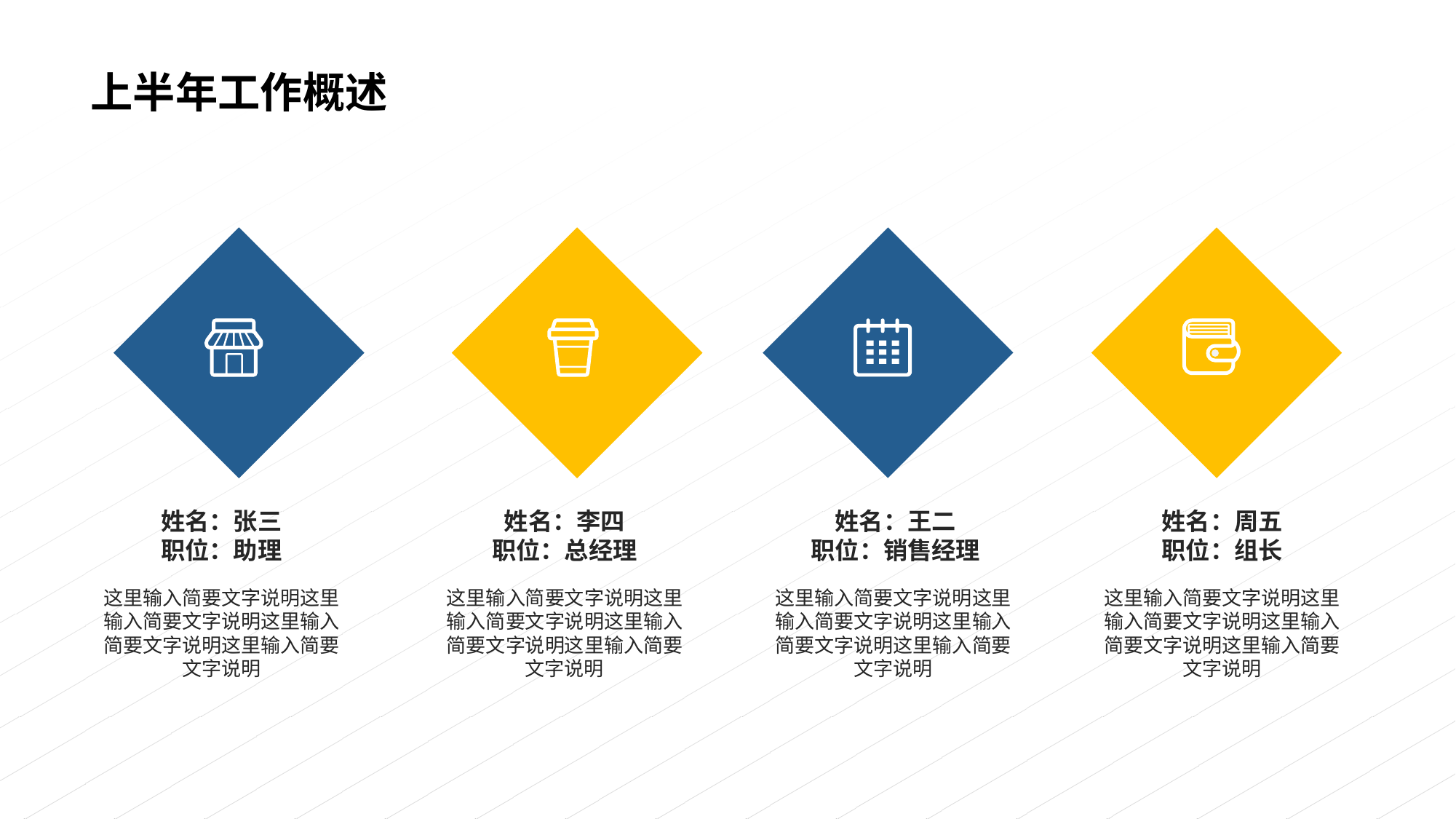

上半年工作概述

姓名：王二
职位：销售经理
这里输入简要文字说明这里输入简要文字说明这里输入简要文字说明这里输入简要文字说明

姓名：周五
职位：组长
这里输入简要文字说明这里输入简要文字说明这里输入简要文字说明这里输入简要文字说明

姓名：张三
职位：助理
这里输入简要文字说明这里输入简要文字说明这里输入简要文字说明这里输入简要文字说明

姓名：李四
职位：总经理
这里输入简要文字说明这里输入简要文字说明这里输入简要文字说明这里输入简要文字说明